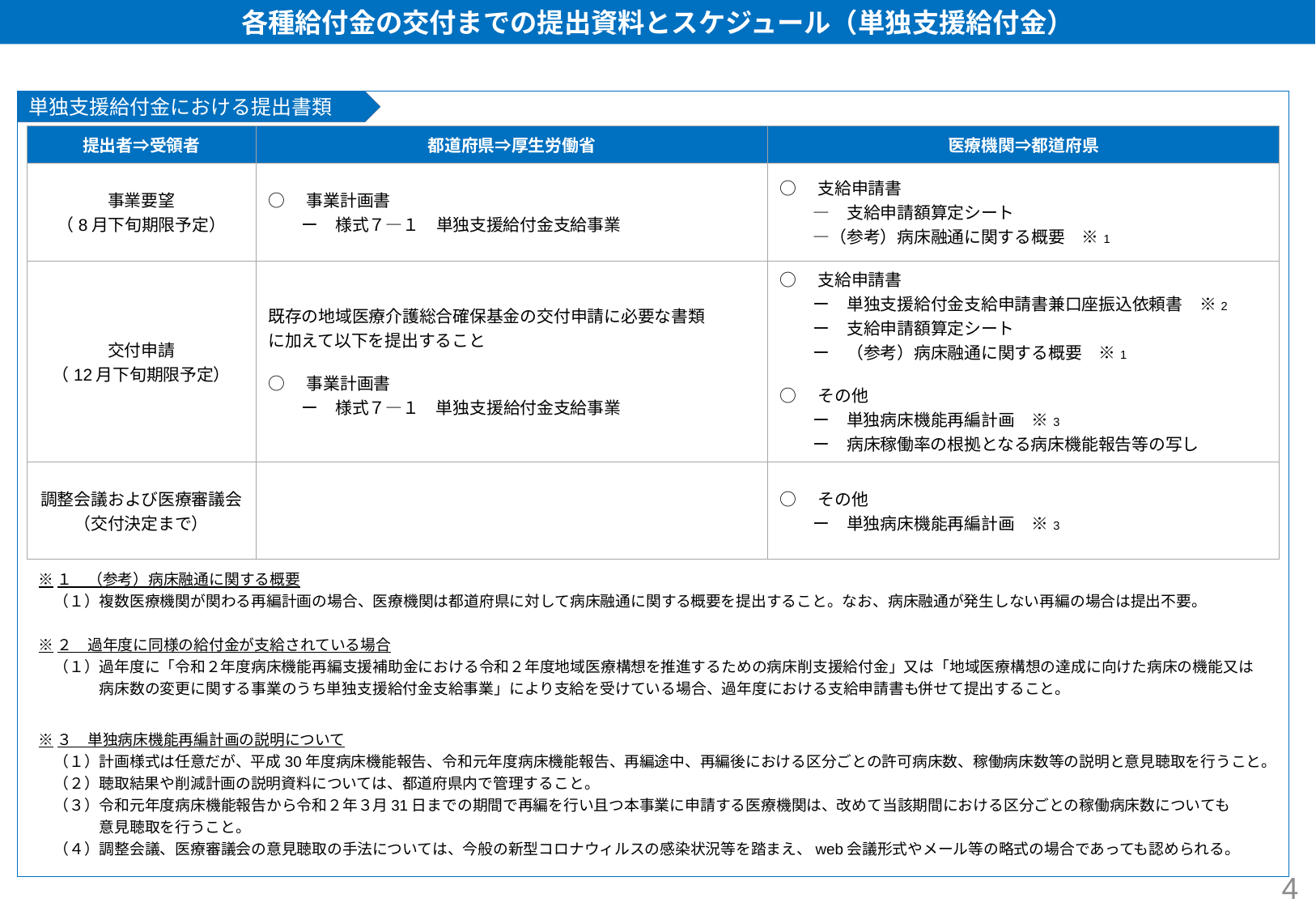

各種給付金の交付までの提出資料とスケジュール（単独支援給付金）

単独支援給付金における提出書類
| 提出者⇒受領者 | 都道府県⇒厚生労働省 | 医療機関⇒都道府県 |
| --- | --- | --- |
| 事業要望 （8月下旬期限予定） | ○　事業計画書 　　ー　様式７―１　単独支援給付金支給事業 | ○　支給申請書 　　―　支給申請額算定シート 　　―（参考）病床融通に関する概要　※1 |
| 交付申請 （12月下旬期限予定） | 既存の地域医療介護総合確保基金の交付申請に必要な書類 に加えて以下を提出すること ○　事業計画書 　　ー　様式７―１　単独支援給付金支給事業 | ○　支給申請書 　　ー　単独支援給付金支給申請書兼口座振込依頼書　※2 　　ー　支給申請額算定シート 　　ー　（参考）病床融通に関する概要　※1 ○　その他 　　ー　単独病床機能再編計画　※3 　　ー　病床稼働率の根拠となる病床機能報告等の写し |
| 調整会議および医療審議会 （交付決定まで） |  | ○　その他 　　ー　単独病床機能再編計画　※3 |
※１　（参考）病床融通に関する概要
　（１）複数医療機関が関わる再編計画の場合、医療機関は都道府県に対して病床融通に関する概要を提出すること。なお、病床融通が発生しない再編の場合は提出不要。

※２　過年度に同様の給付金が支給されている場合
　（１）過年度に「令和２年度病床機能再編支援補助金における令和２年度地域医療構想を推進するための病床削支援給付金」又は「地域医療構想の達成に向けた病床の機能又は
　　　　病床数の変更に関する事業のうち単独支援給付金支給事業」により支給を受けている場合、過年度における支給申請書も併せて提出すること。

※３　単独病床機能再編計画の説明について
　（１）計画様式は任意だが、平成30年度病床機能報告、令和元年度病床機能報告、再編途中、再編後における区分ごとの許可病床数、稼働病床数等の説明と意見聴取を行うこと。
　（２）聴取結果や削減計画の説明資料については、都道府県内で管理すること。
　（３）令和元年度病床機能報告から令和２年３月31日までの期間で再編を行い且つ本事業に申請する医療機関は、改めて当該期間における区分ごとの稼働病床数についても
　　　　意見聴取を行うこと。
　（４）調整会議、医療審議会の意見聴取の手法については、今般の新型コロナウィルスの感染状況等を踏まえ、web会議形式やメール等の略式の場合であっても認められる。
4